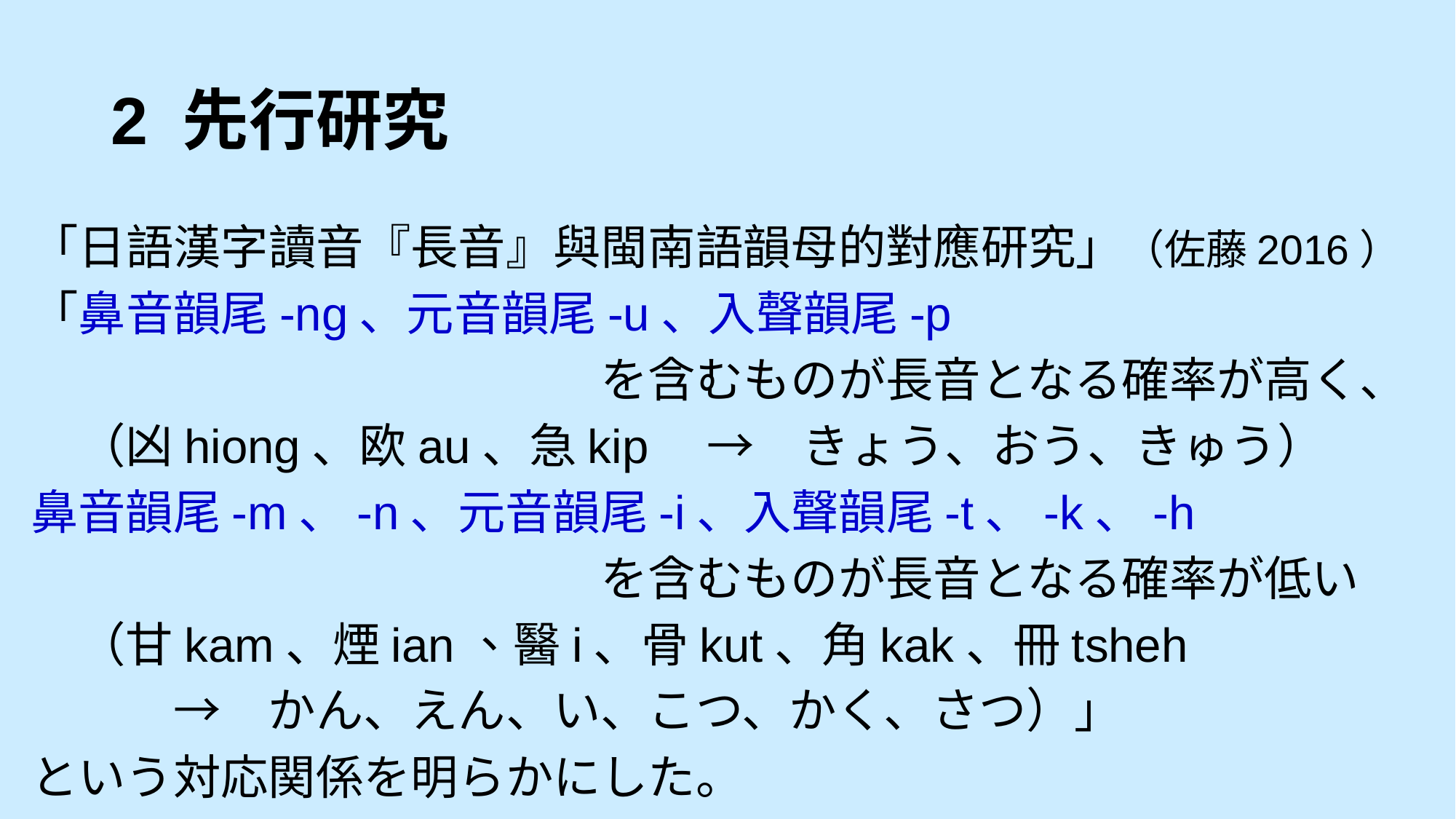

# 2 先行研究
「日語漢字讀音『長音』與閩南語韻母的對應研究」（佐藤2016）
「鼻音韻尾-ng、元音韻尾-u、入聲韻尾-p
　　　　　　　　　　　　を含むものが長音となる確率が高く、
　（凶hiong、欧au、急kip　→　きょう、おう、きゅう）
鼻音韻尾-m、-n、元音韻尾-i、入聲韻尾-t、-k、-h
　　　　　　　　　　　　を含むものが長音となる確率が低い
　（甘kam、煙ian、醫i、骨kut、角kak、冊tsheh
　　　→　かん、えん、い、こつ、かく、さつ）」
という対応関係を明らかにした。